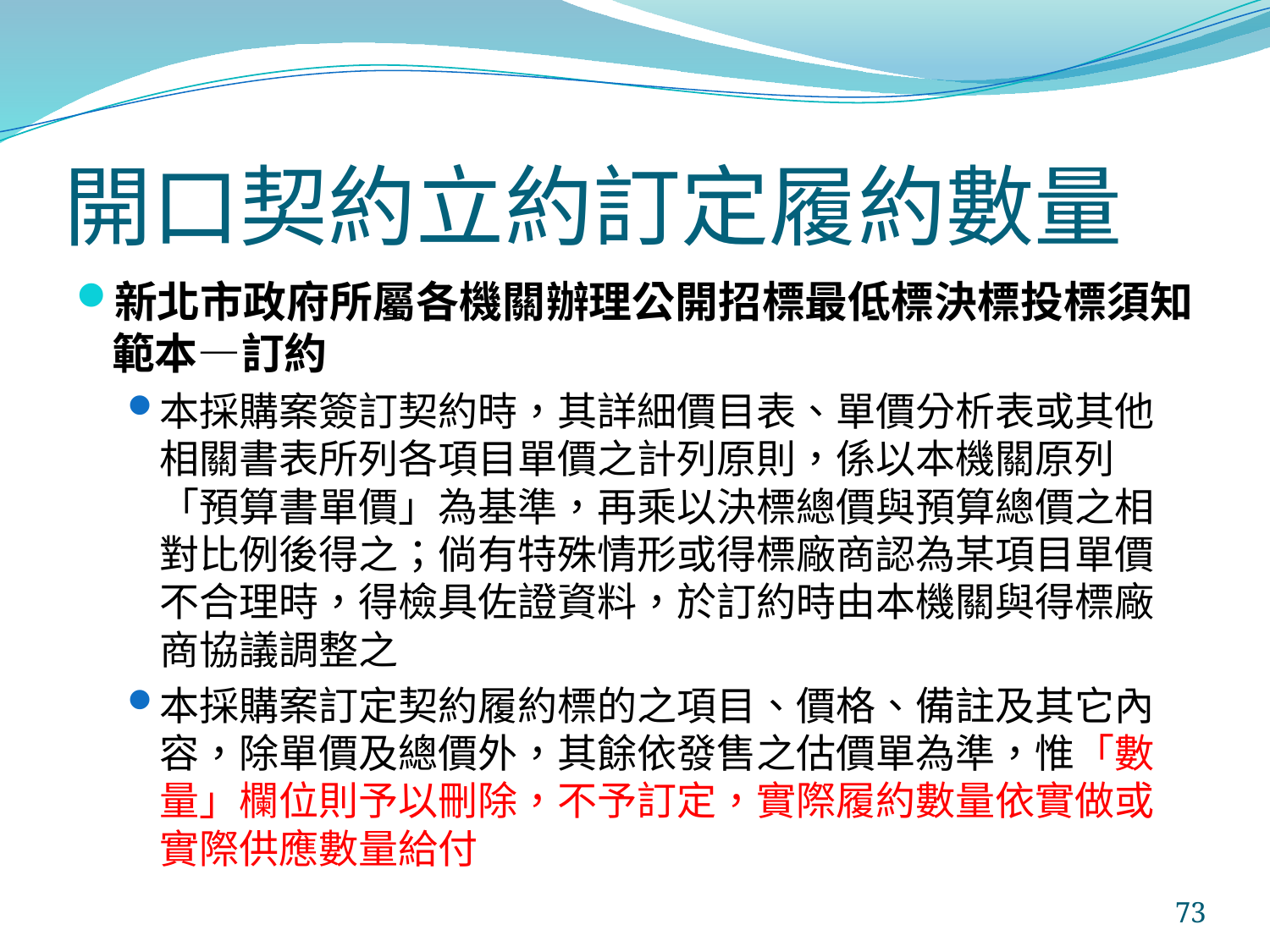

# 開口契約立約訂定履約數量
新北市政府所屬各機關辦理公開招標最低標決標投標須知範本—訂約
本採購案簽訂契約時，其詳細價目表、單價分析表或其他相關書表所列各項目單價之計列原則，係以本機關原列「預算書單價」為基準，再乘以決標總價與預算總價之相對比例後得之；倘有特殊情形或得標廠商認為某項目單價不合理時，得檢具佐證資料，於訂約時由本機關與得標廠商協議調整之
本採購案訂定契約履約標的之項目、價格、備註及其它內容，除單價及總價外，其餘依發售之估價單為準，惟「數量」欄位則予以刪除，不予訂定，實際履約數量依實做或實際供應數量給付

73